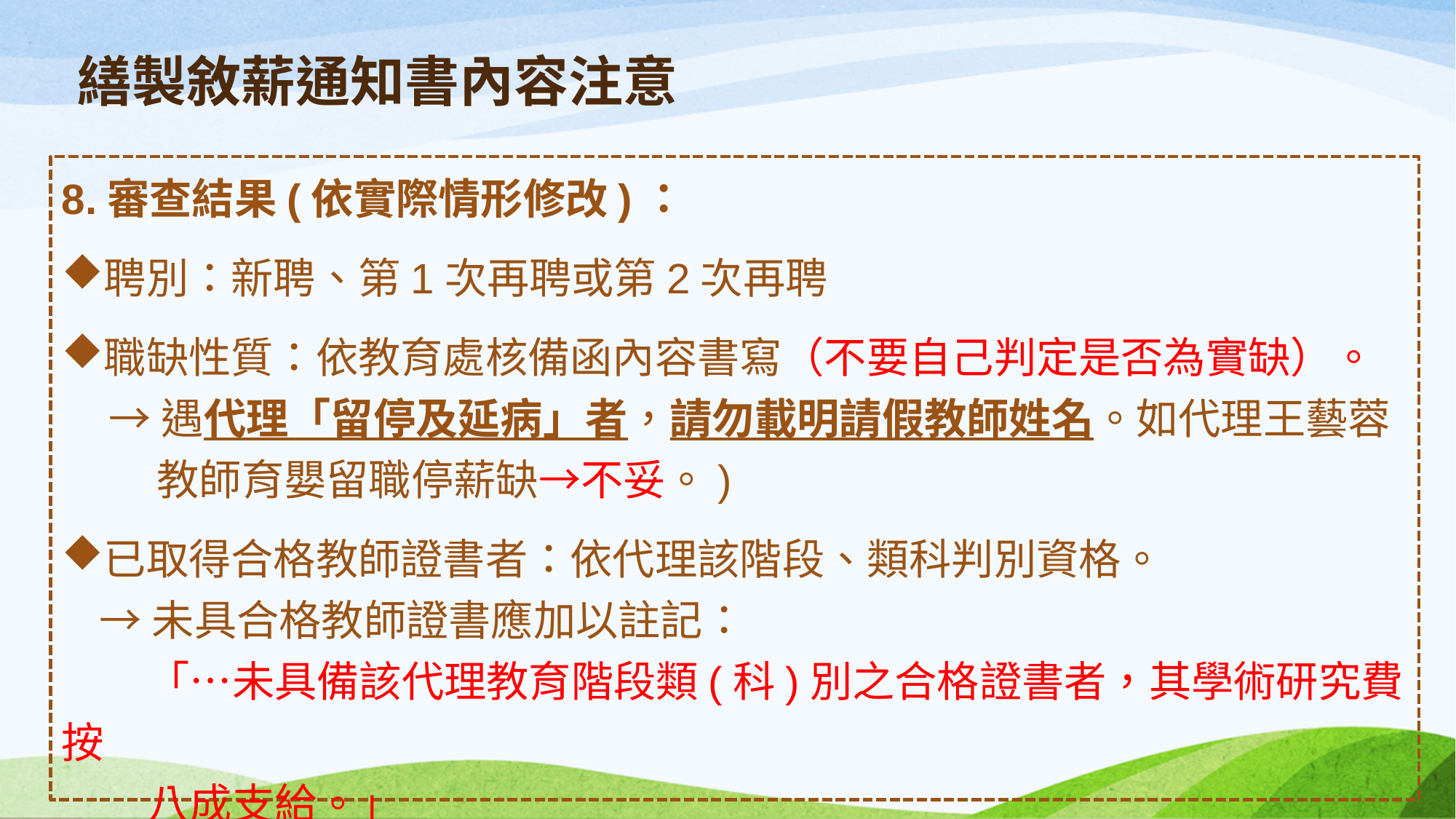

# 繕製敘薪通知書內容注意
8.審查結果(依實際情形修改)：
聘別：新聘、第1次再聘或第2次再聘
職缺性質：依教育處核備函內容書寫（不要自己判定是否為實缺）。
     →遇代理「留停及延病」者，請勿載明請假教師姓名。如代理王藝蓉
         教師育嬰留職停薪缺→不妥。)
已取得合格教師證書者：依代理該階段、類科判別資格。
    →未具合格教師證書應加以註記：
        「…未具備該代理教育階段類(科)別之合格證書者，其學術研究費按
        八成支給。」